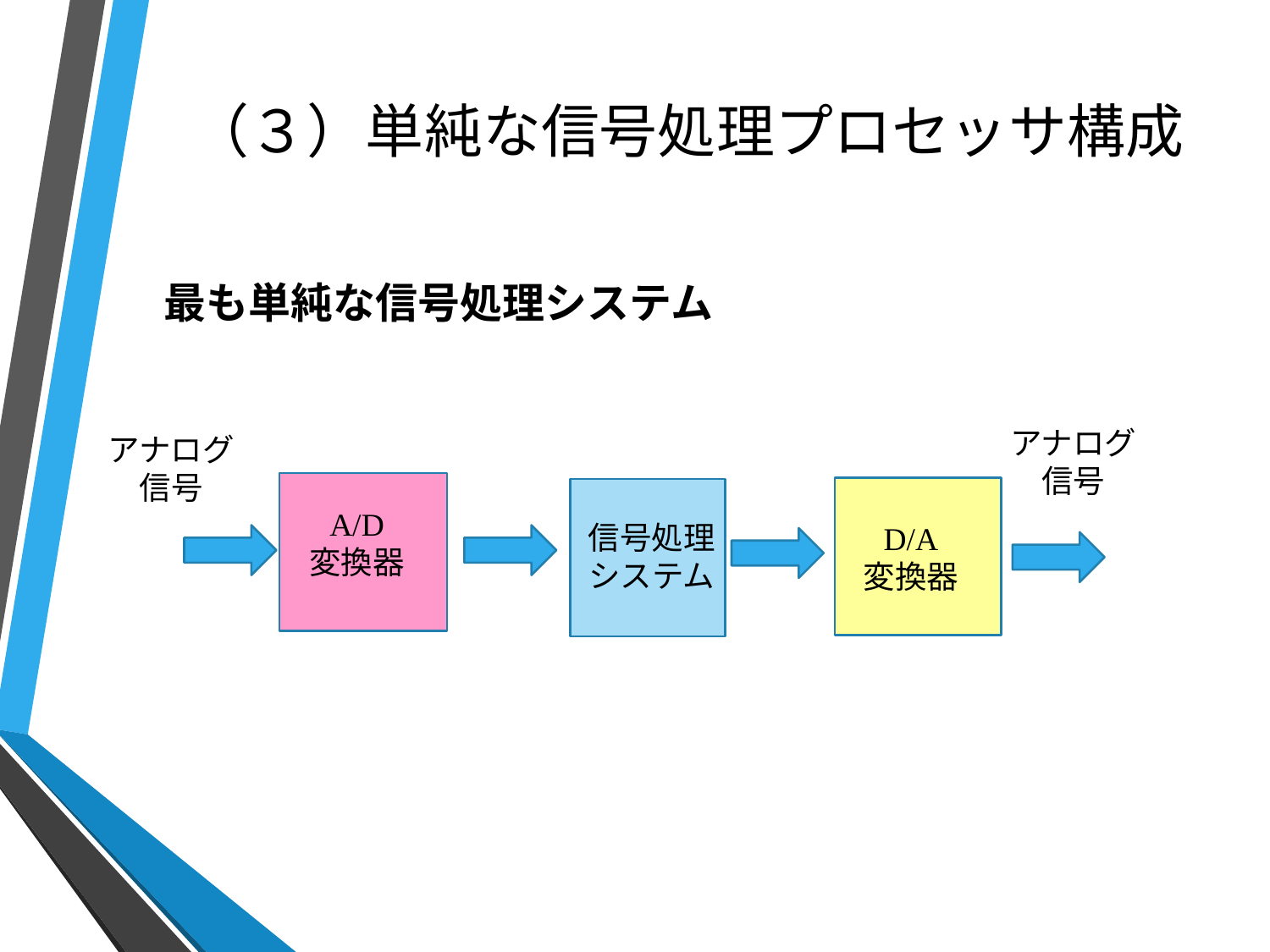

# （３）単純な信号処理プロセッサ構成
最も単純な信号処理システム
アナログ信号

アナログ信号

A/D
変換器

信号処理システム
D/A
変換器